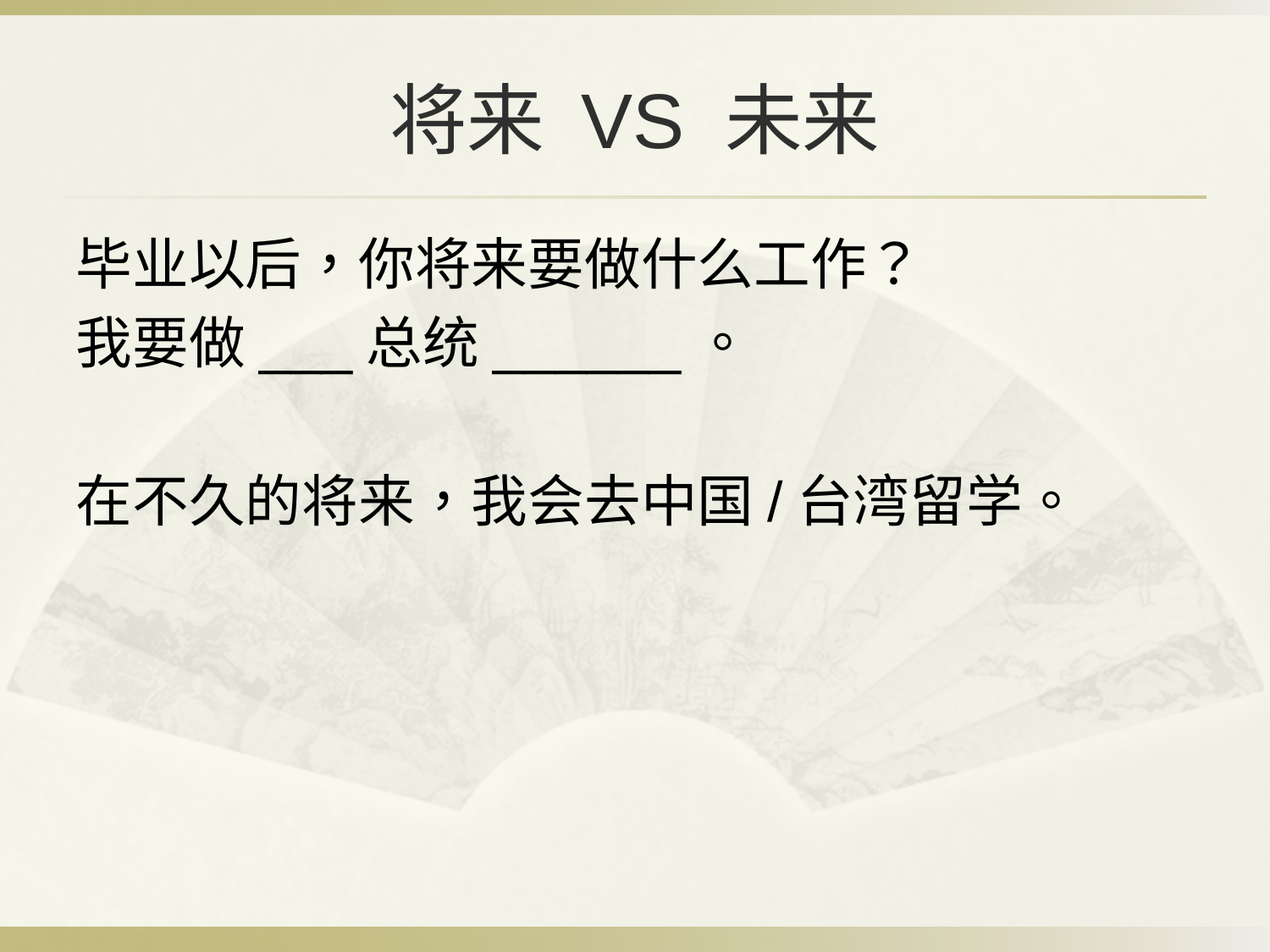

# 将来 VS 未来
毕业以后，你将来要做什么工作？
我要做___总统______。

在不久的将来，我会去中国/台湾留学。